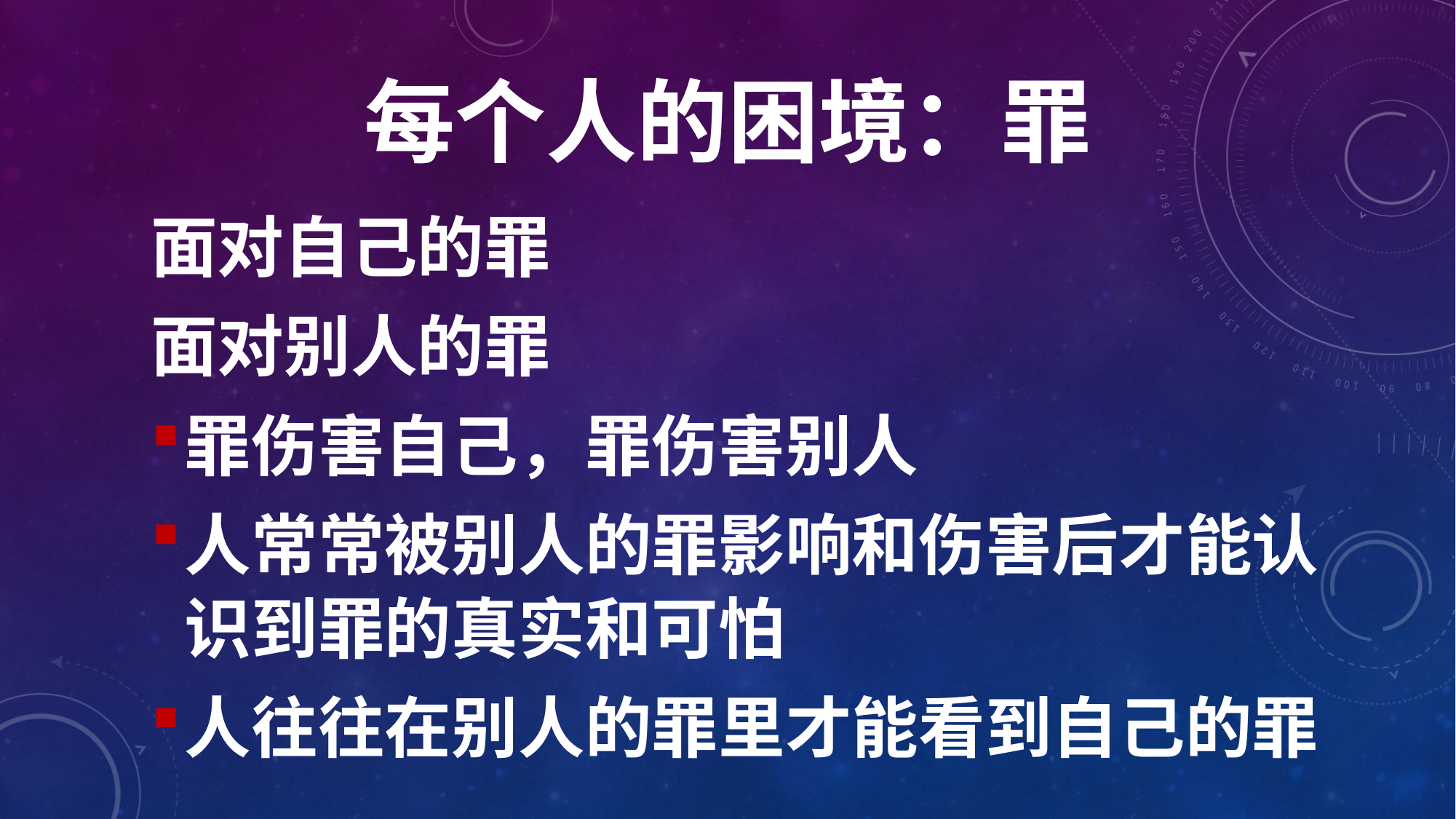

# 每个人的困境：罪
面对自己的罪
面对别人的罪
罪伤害自己，罪伤害别人
人常常被别人的罪影响和伤害后才能认识到罪的真实和可怕
人往往在别人的罪里才能看到自己的罪